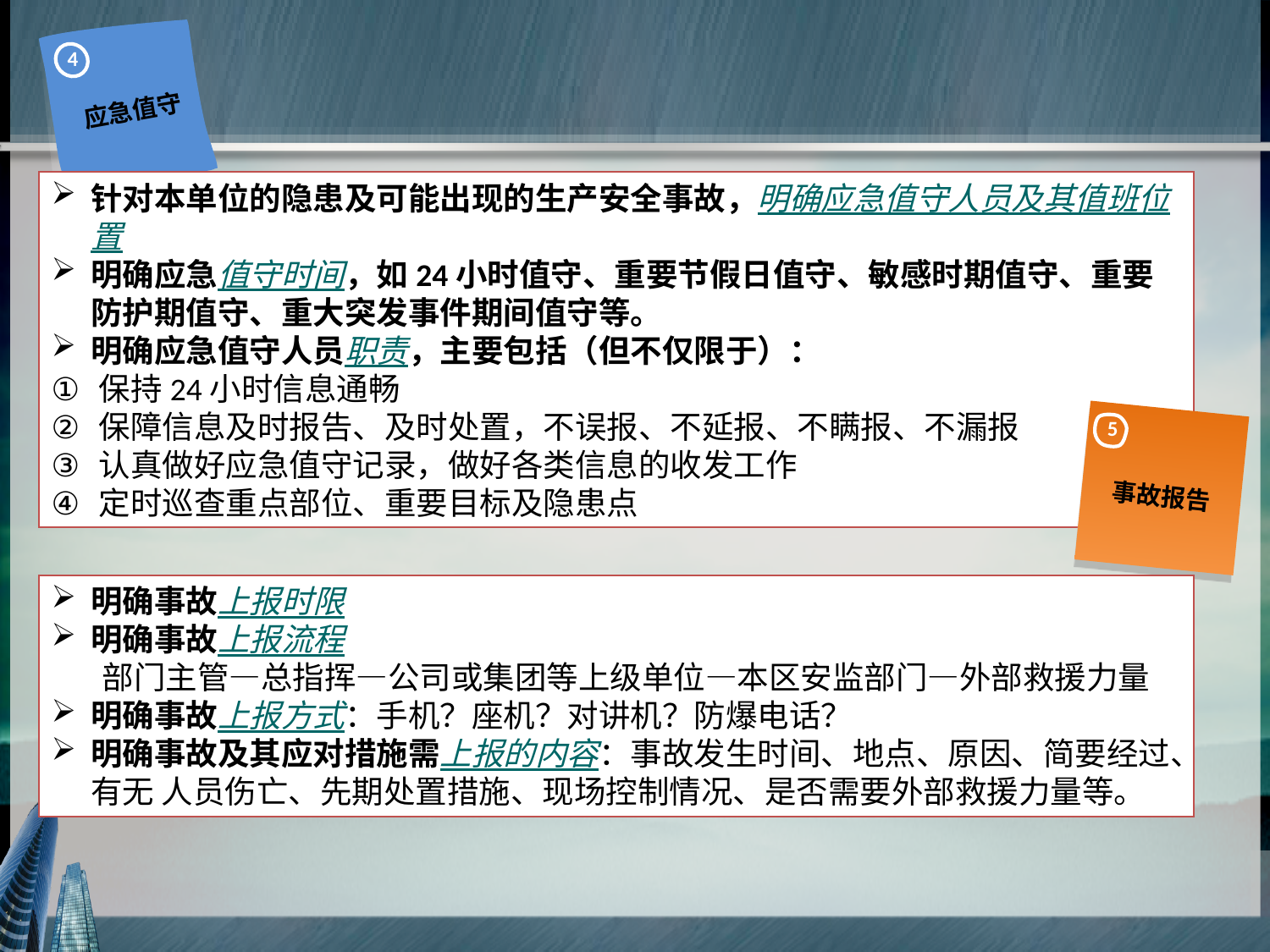

4

应急值守
针对本单位的隐患及可能出现的生产安全事故，明确应急值守人员及其值班位置
明确应急值守时间，如24小时值守、重要节假日值守、敏感时期值守、重要防护期值守、重大突发事件期间值守等。
明确应急值守人员职责，主要包括（但不仅限于）：
保持24小时信息通畅
保障信息及时报告、及时处置，不误报、不延报、不瞒报、不漏报
认真做好应急值守记录，做好各类信息的收发工作
定时巡查重点部位、重要目标及隐患点

5

事故报告
明确事故上报时限
明确事故上报流程
      部门主管—总指挥—公司或集团等上级单位—本区安监部门—外部救援力量
明确事故上报方式：手机？座机？对讲机？防爆电话？
明确事故及其应对措施需上报的内容：事故发生时间、地点、原因、简要经过、有无 人员伤亡、先期处置措施、现场控制情况、是否需要外部救援力量等。